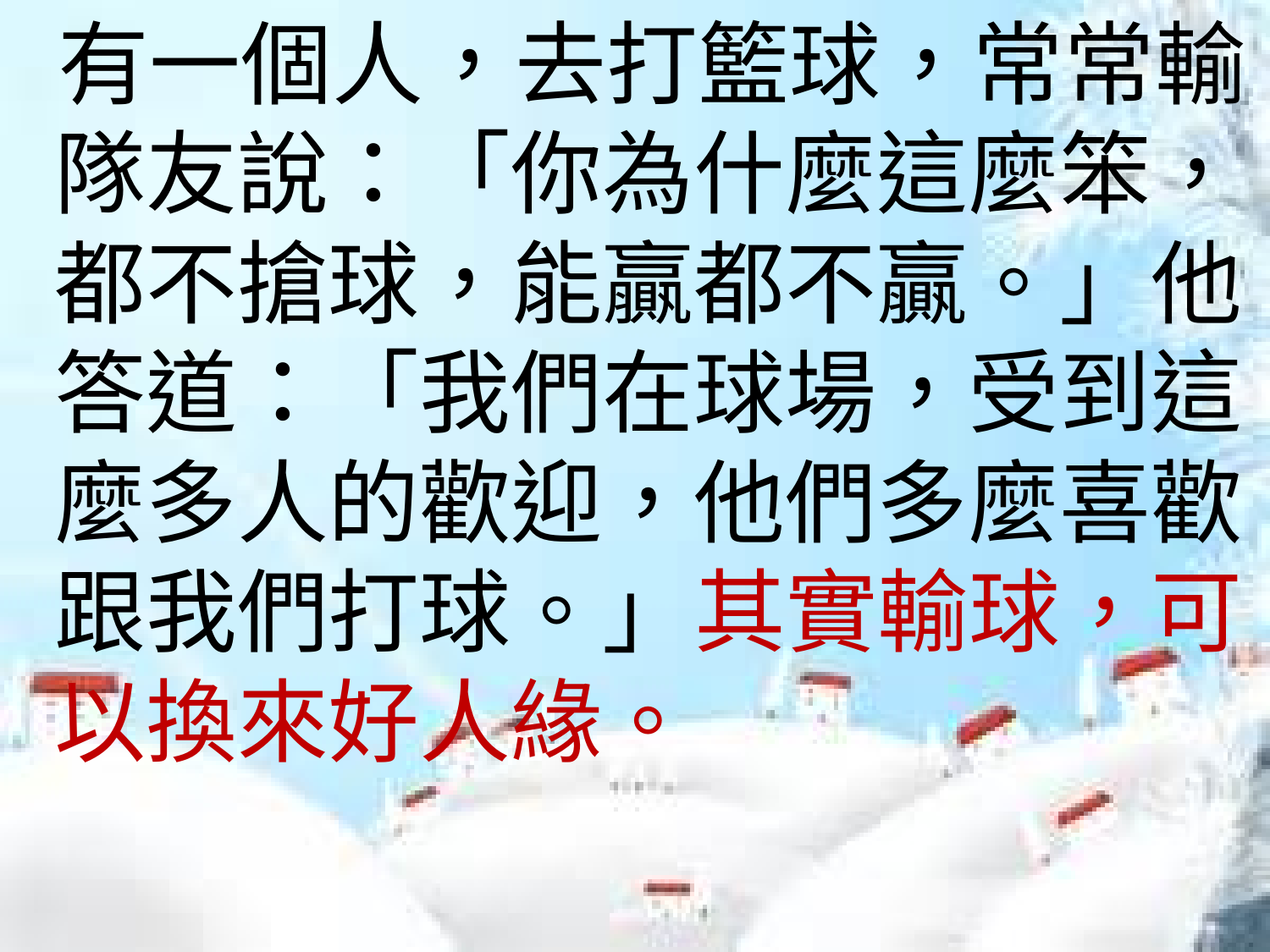

有一個人，去打籃球，常常輸。隊友說：「你為什麼這麼笨，都不搶球，能贏都不贏。」他答道：「我們在球場，受到這麼多人的歡迎，他們多麼喜歡跟我們打球。」其實輸球，可以換來好人緣。